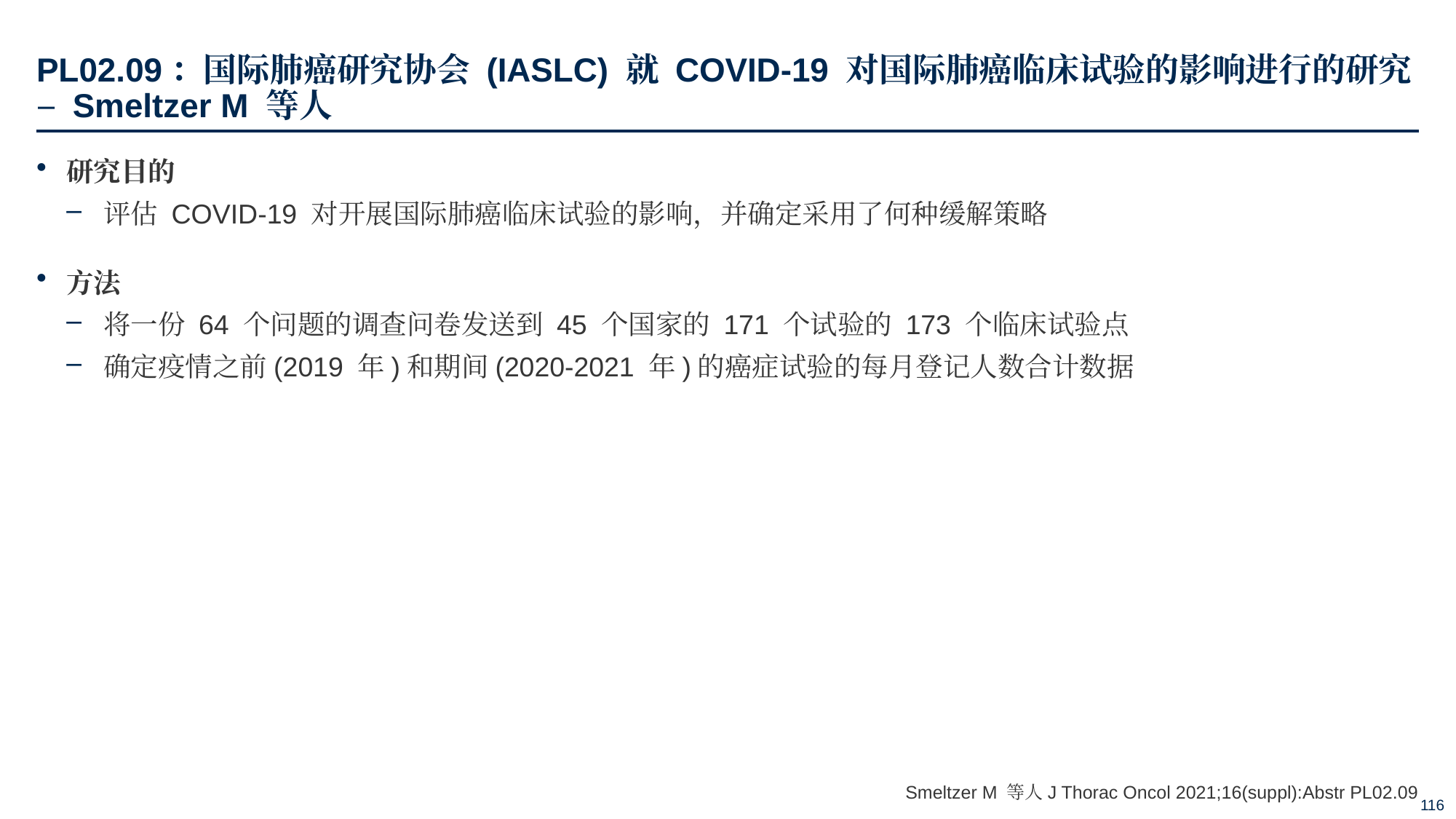

# PL02.09：国际肺癌研究协会 (IASLC) 就 COVID-19 对国际肺癌临床试验的影响进行的研究 – Smeltzer M 等人
研究目的
评估 COVID-19 对开展国际肺癌临床试验的影响，并确定采用了何种缓解策略
方法
将一份 64 个问题的调查问卷发送到 45 个国家的 171 个试验的 173 个临床试验点
确定疫情之前(2019 年)和期间(2020-2021 年)的癌症试验的每月登记人数合计数据
Smeltzer M 等人J Thorac Oncol 2021;16(suppl):Abstr PL02.09